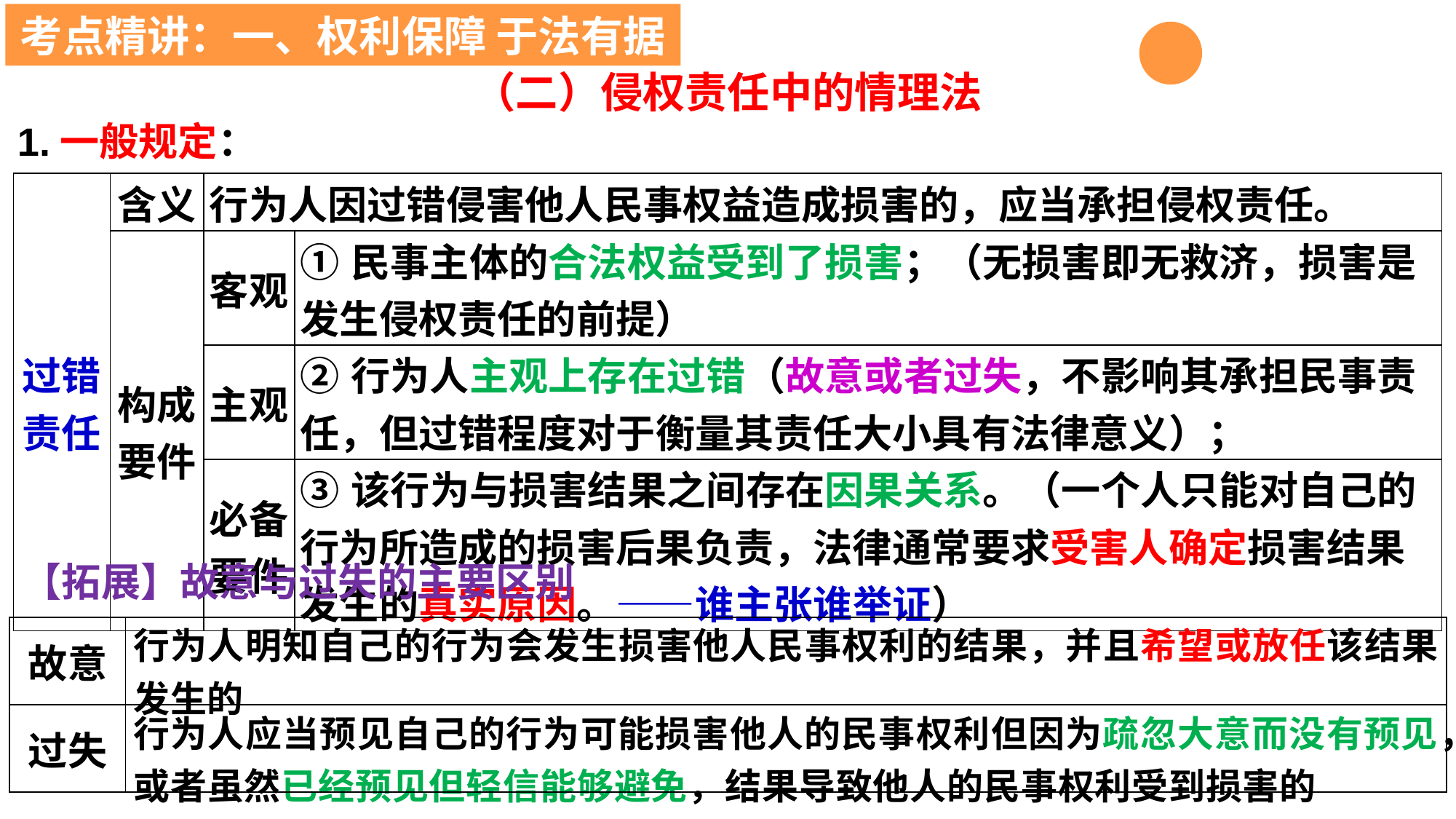

考点精讲：一、权利保障 于法有据

（二）侵权责任中的情理法
1.一般规定：
| 过错责任 | 含义 | 行为人因过错侵害他人民事权益造成损害的，应当承担侵权责任。 |  |
| --- | --- | --- | --- |
|  | 构成要件 | 客观 | ①民事主体的合法权益受到了损害；（无损害即无救济，损害是发生侵权责任的前提） |
|  |  | 主观 | ②行为人主观上存在过错（故意或者过失，不影响其承担民事责任，但过错程度对于衡量其责任大小具有法律意义）； |
|  |  | 必备要件 | ③该行为与损害结果之间存在因果关系。（一个人只能对自己的行为所造成的损害后果负责，法律通常要求受害人确定损害结果发生的真实原因。——谁主张谁举证） |
【拓展】故意与过失的主要区别
| 故意 | 行为人明知自己的行为会发生损害他人民事权利的结果，并且希望或放任该结果发生的 |
| --- | --- |
| 过失 | 行为人应当预见自己的行为可能损害他人的民事权利但因为疏忽大意而没有预见，或者虽然已经预见但轻信能够避免，结果导致他人的民事权利受到损害的 |